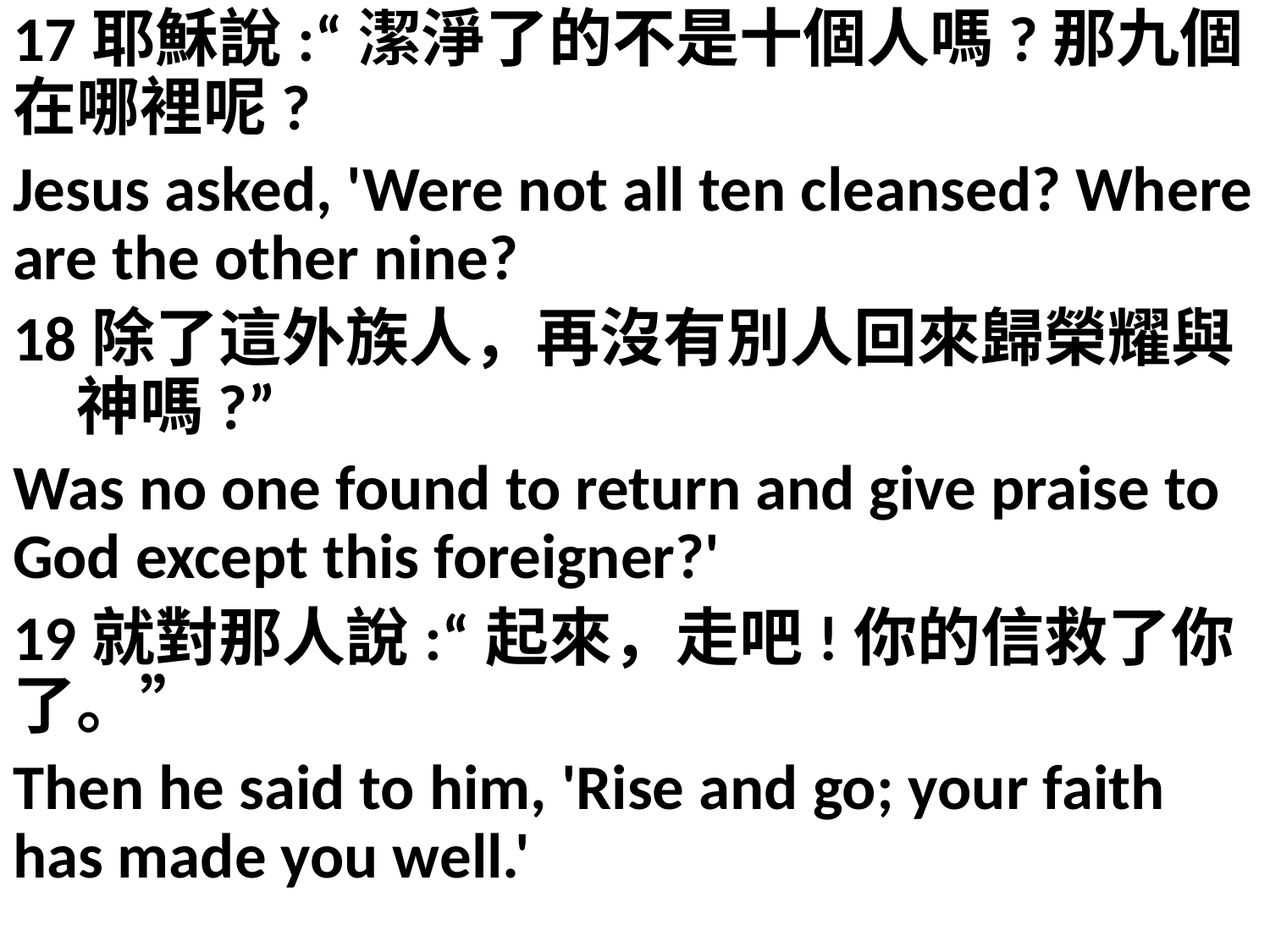

17耶穌說:“潔淨了的不是十個人嗎?那九個在哪裡呢?
Jesus asked, 'Were not all ten cleansed? Where are the other nine?
18除了這外族人，再沒有別人回來歸榮耀與　神嗎?”
Was no one found to return and give praise to God except this foreigner?'
19就對那人說:“起來，走吧!你的信救了你了。”
Then he said to him, 'Rise and go; your faith has made you well.'